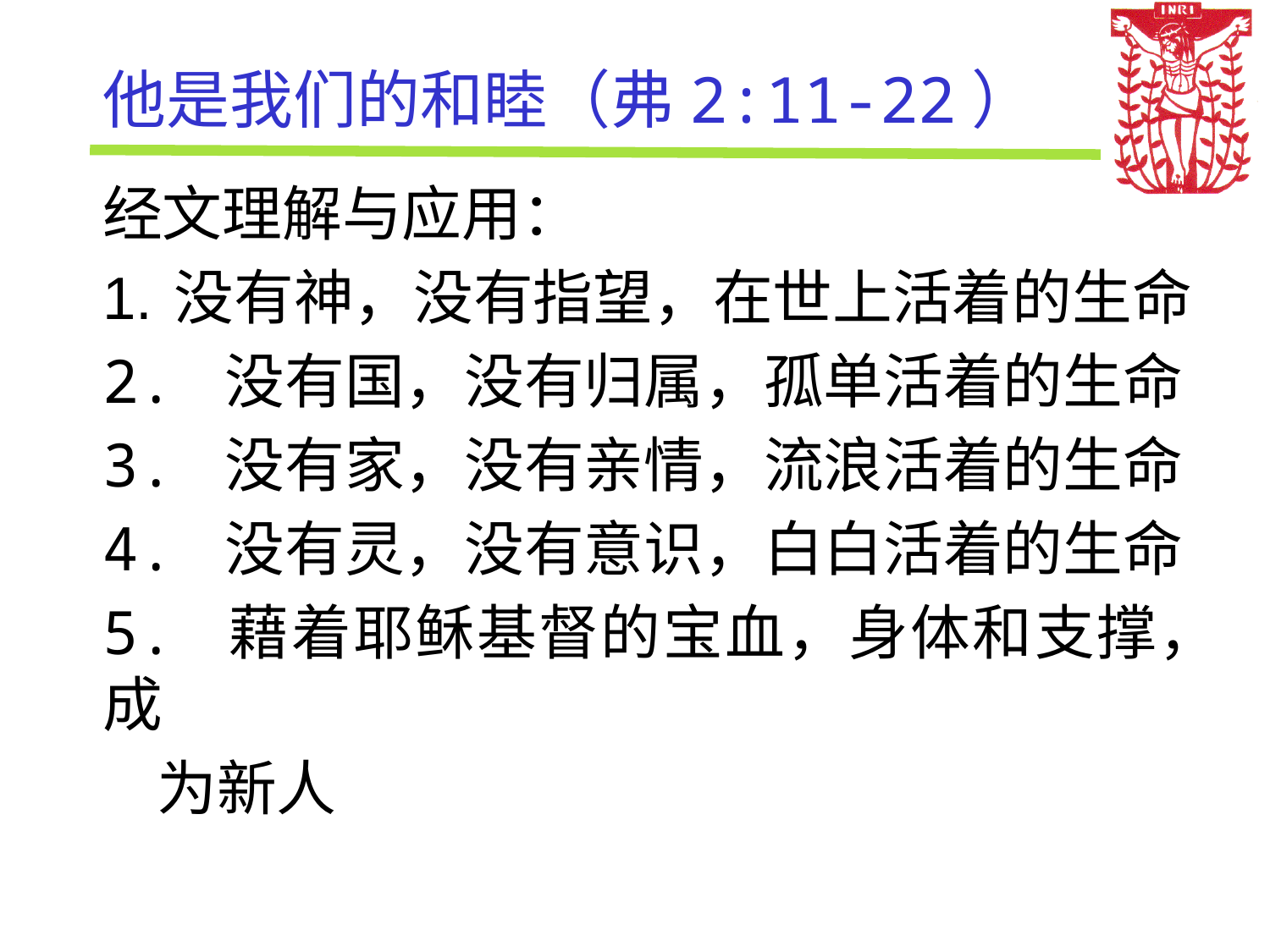

# 他是我们的和睦（弗2:11-22）
经文理解与应用：
没有神，没有指望，在世上活着的生命
2. 没有国，没有归属，孤单活着的生命
3. 没有家，没有亲情，流浪活着的生命
4. 没有灵，没有意识，白白活着的生命
5. 藉着耶稣基督的宝血，身体和支撑，成
   为新人